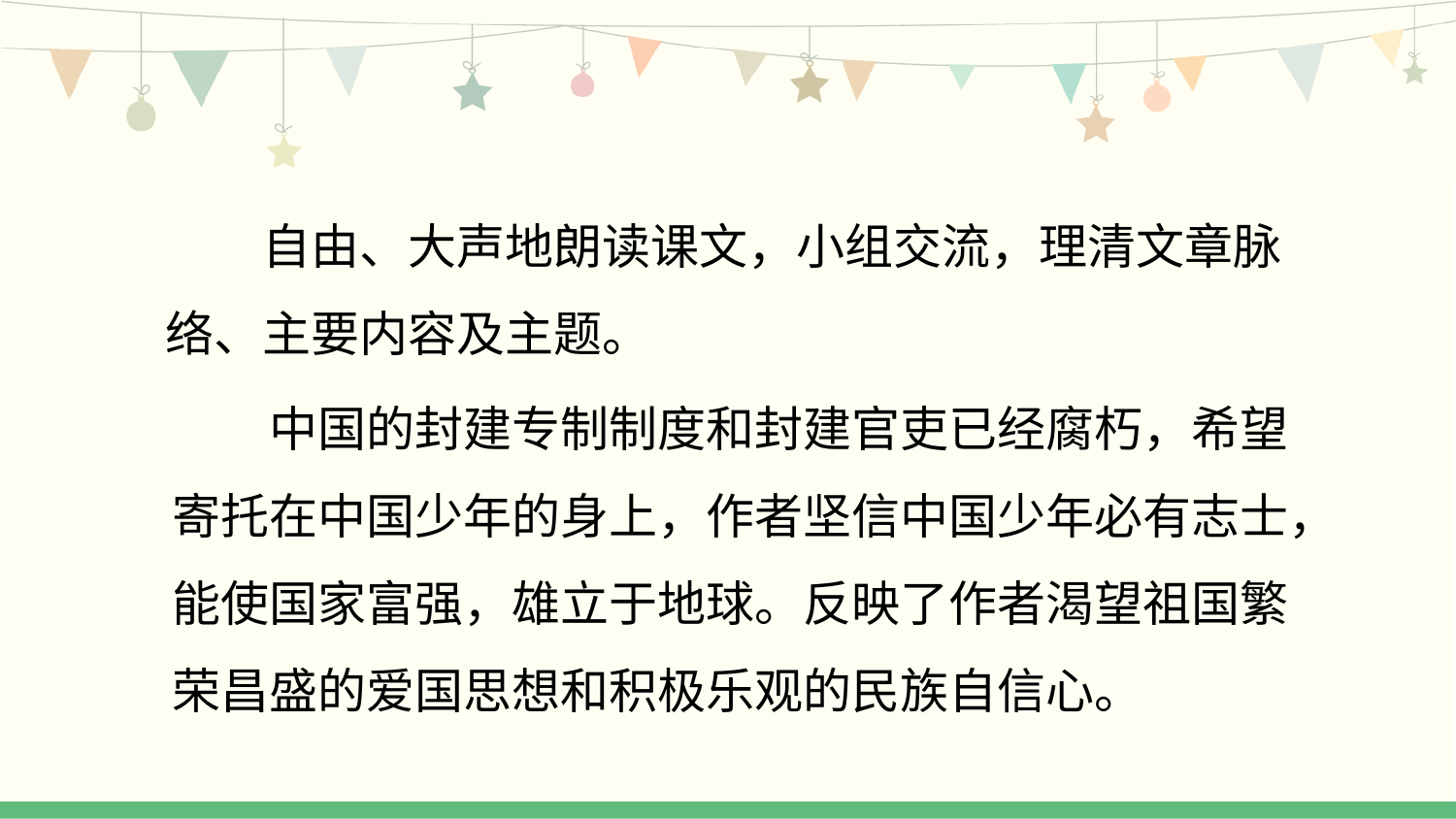

自由、大声地朗读课文，小组交流，理清文章脉络、主要内容及主题。
　　中国的封建专制制度和封建官吏已经腐朽，希望寄托在中国少年的身上，作者坚信中国少年必有志士，能使国家富强，雄立于地球。反映了作者渴望祖国繁荣昌盛的爱国思想和积极乐观的民族自信心。